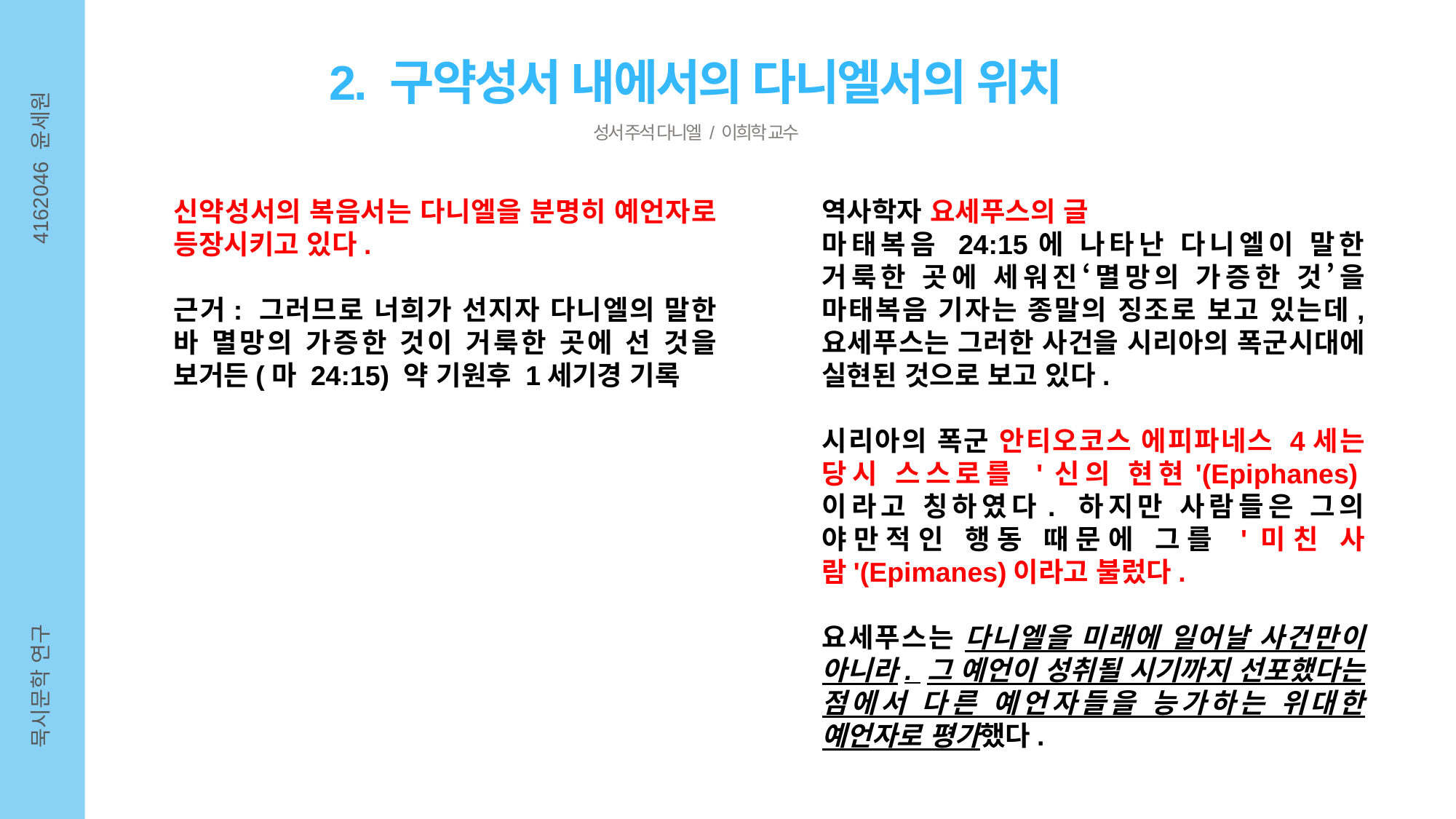

2. 구약성서 내에서의 다니엘서의 위치
성서 주석 다니엘 / 이희학 교수
4162046 윤세원
신약성서의 복음서는 다니엘을 분명히 예언자로 등장시키고 있다.

근거: 그러므로 너희가 선지자 다니엘의 말한 바 멸망의 가증한 것이 거룩한 곳에 선 것을 보거든(마 24:15) 약 기원후 1세기경 기록
역사학자 요세푸스의 글
마태복음 24:15에 나타난 다니엘이 말한 거룩한 곳에 세워진‘멸망의 가증한 것’을 마태복음 기자는 종말의 징조로 보고 있는데, 요세푸스는 그러한 사건을 시리아의 폭군시대에 실현된 것으로 보고 있다.

시리아의 폭군 안티오코스 에피파네스 4세는 당시 스스로를 '신의 현현'(Epiphanes)이라고 칭하였다. 하지만 사람들은 그의 야만적인 행동 때문에 그를 '미친 사람'(Epimanes)이라고 불렀다.

요세푸스는 다니엘을 미래에 일어날 사건만이 아니라. 그 예언이 성취될 시기까지 선포했다는 점에서 다른 예언자들을 능가하는 위대한 예언자로 평가했다.
묵시문학 연구